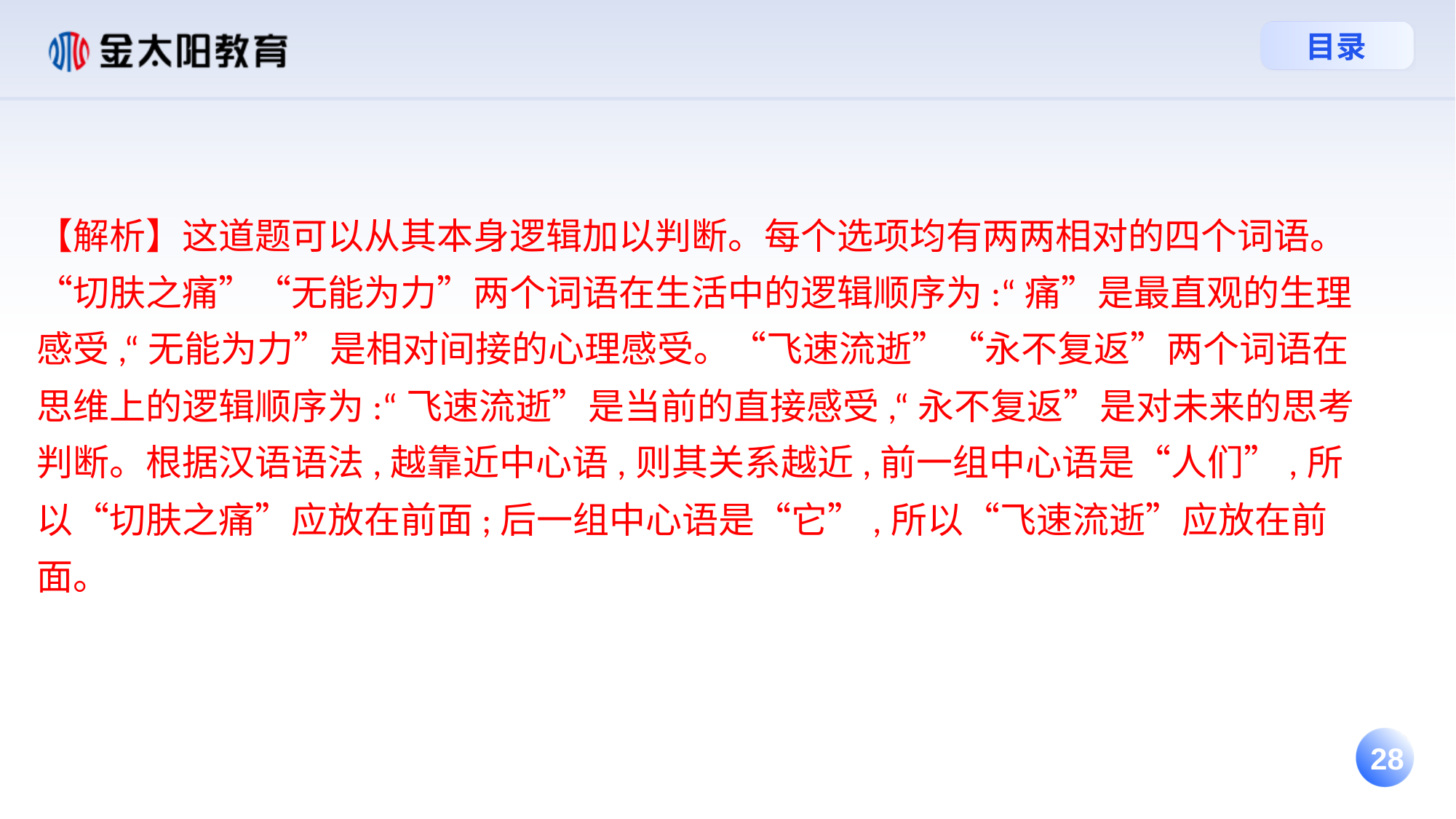

【解析】这道题可以从其本身逻辑加以判断。每个选项均有两两相对的四个词语。“切肤之痛”“无能为力”两个词语在生活中的逻辑顺序为:“痛”是最直观的生理感受,“无能为力”是相对间接的心理感受。“飞速流逝”“永不复返”两个词语在思维上的逻辑顺序为:“飞速流逝”是当前的直接感受,“永不复返”是对未来的思考判断。根据汉语语法,越靠近中心语,则其关系越近,前一组中心语是“人们”,所以“切肤之痛”应放在前面;后一组中心语是“它”,所以“飞速流逝”应放在前面。